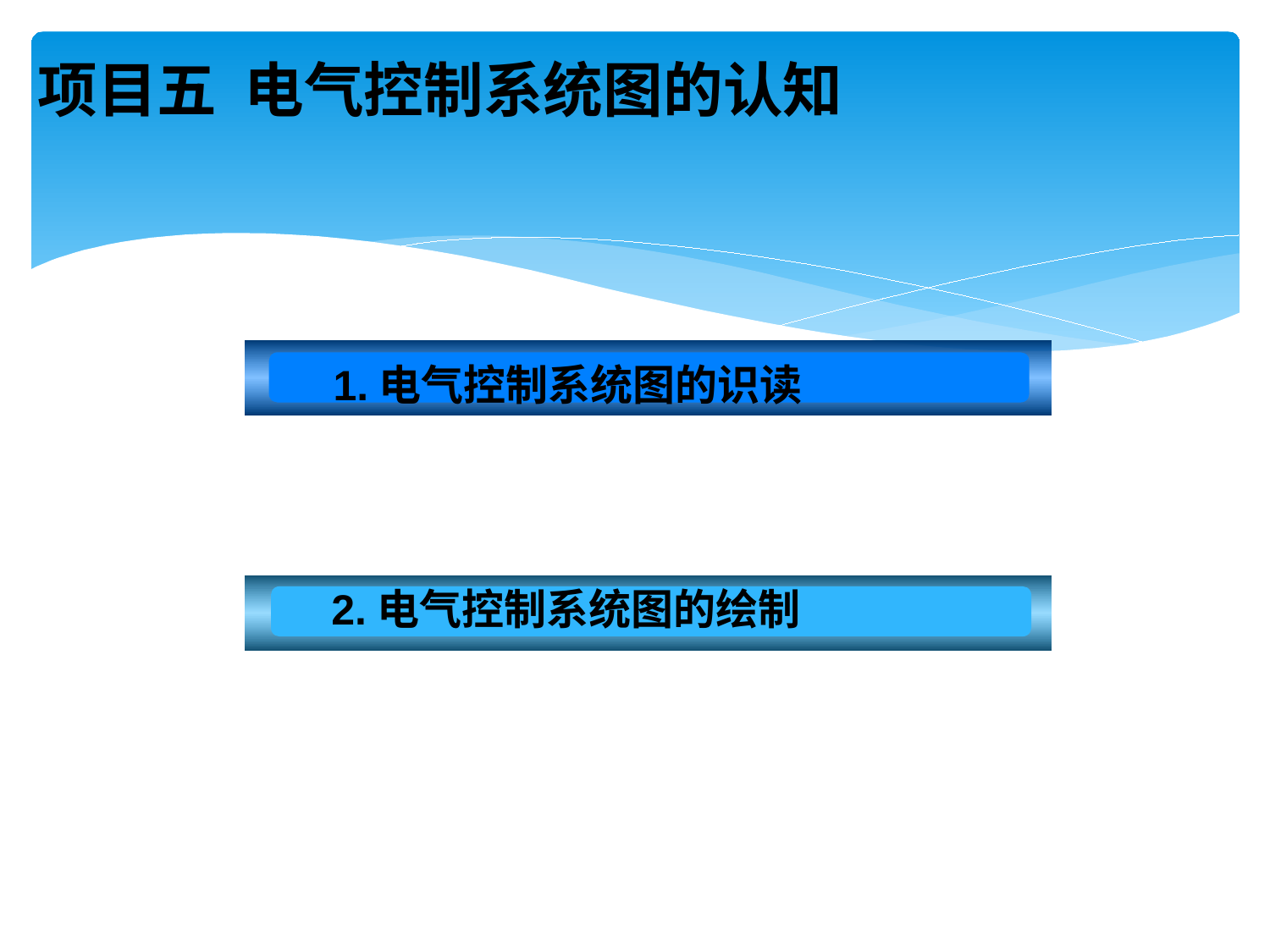

# 项目五  电气控制系统图的认知

 1.电气控制系统图的识读

 2.电气控制系统图的绘制